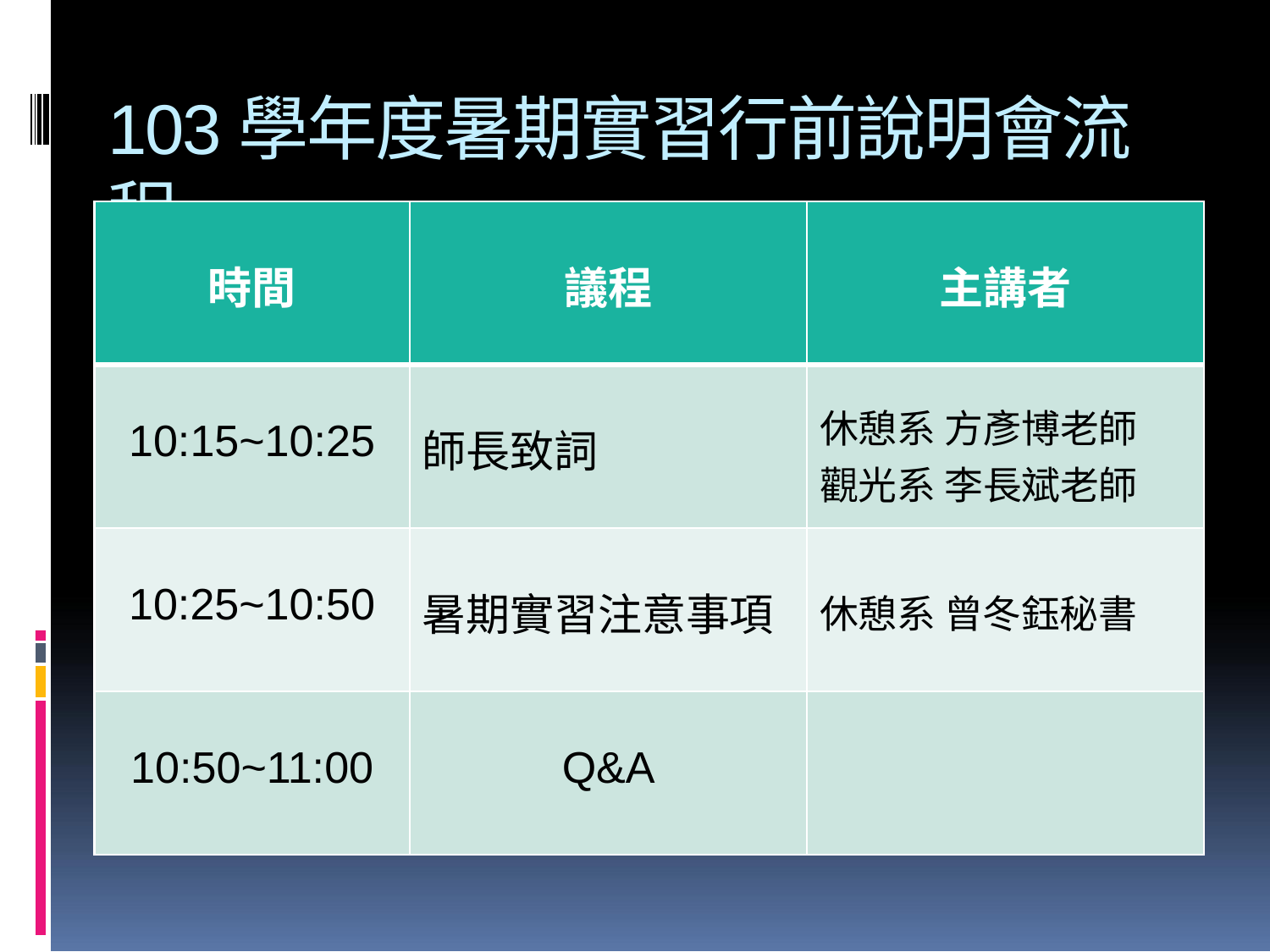

# 103學年度暑期實習行前說明會流程
| 時間 | 議程 | 主講者 |
| --- | --- | --- |
| 10:15~10:25 | 師⻑致詞 | 休憩系 方彥博老師 觀光系 李⻑斌老師 |
| 10:25~10:50 | 暑期實習注意事項 | 休憩系 曾冬鈺秘書 |
| 10:50~11:00 | Q&A |  |